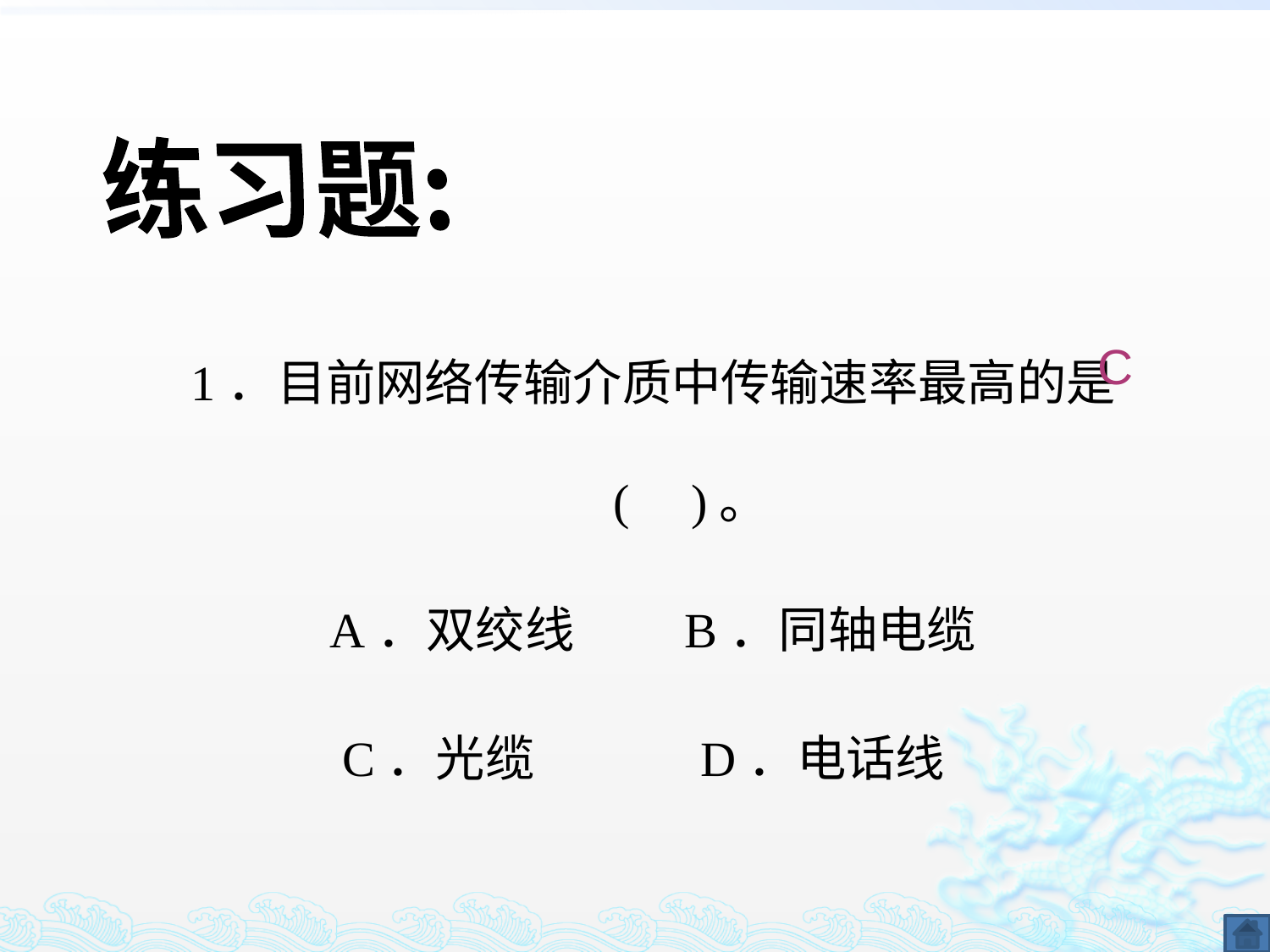

练习题:
1．目前网络传输介质中传输速率最高的是(     )。
   A．双绞线　　B．同轴电缆
                C．光缆　　     D．电话线

C